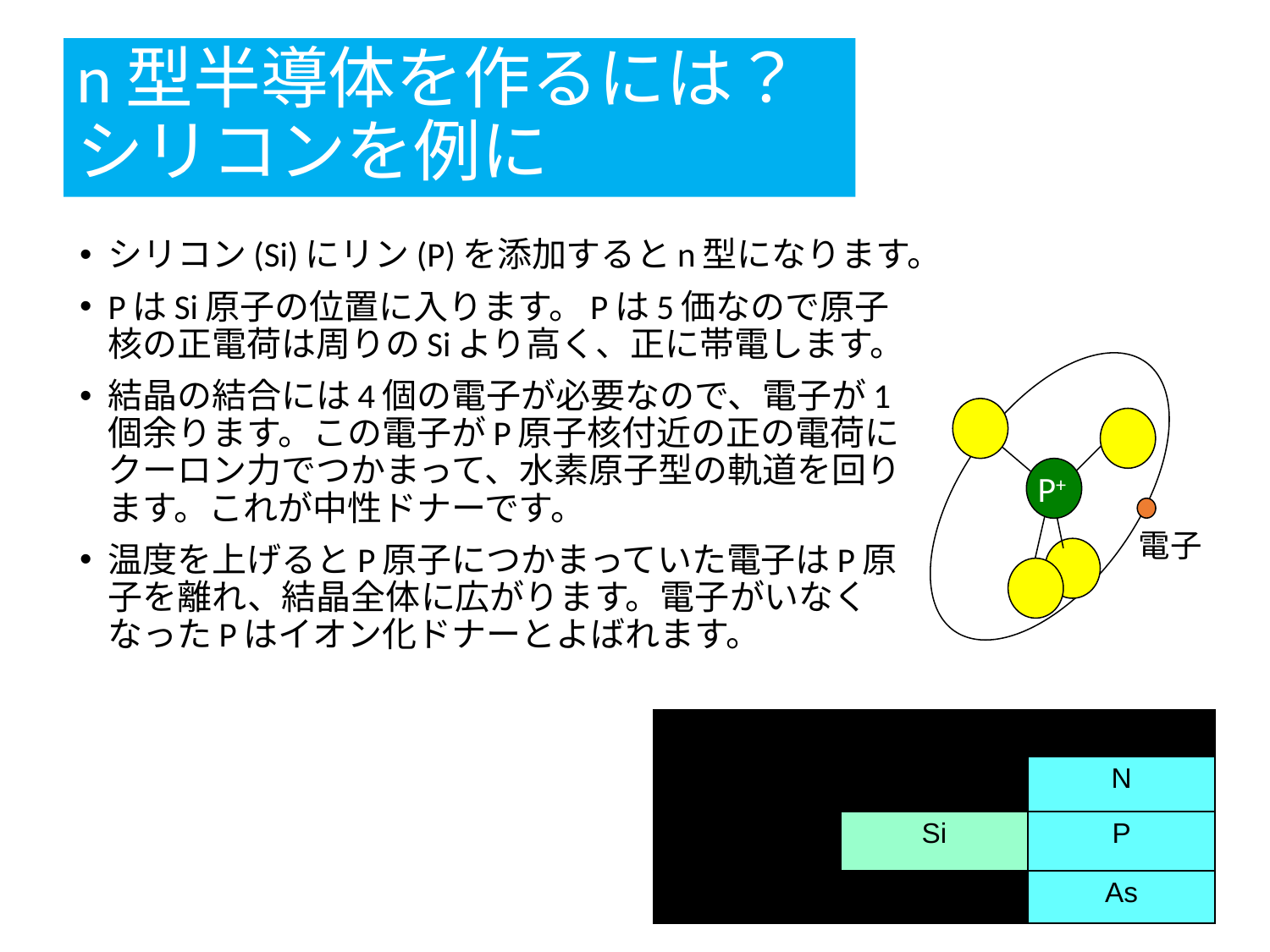

# n型半導体を作るには？シリコンを例に
シリコン(Si)にリン(P)を添加するとn型になります。
PはSi原子の位置に入ります。Pは5価なので原子核の正電荷は周りのSiより高く、正に帯電します。
結晶の結合には4個の電子が必要なので、電子が1個余ります。この電子がP原子核付近の正の電荷にクーロン力でつかまって、水素原子型の軌道を回ります。これが中性ドナーです。
温度を上げるとP原子につかまっていた電子はP原子を離れ、結晶全体に広がります。電子がいなくなったPはイオン化ドナーとよばれます。

P+

電子
| IIIB | IV | V |
| --- | --- | --- |
| B | C | N |
| Al | Si | P |
| Ga | Ge | As |